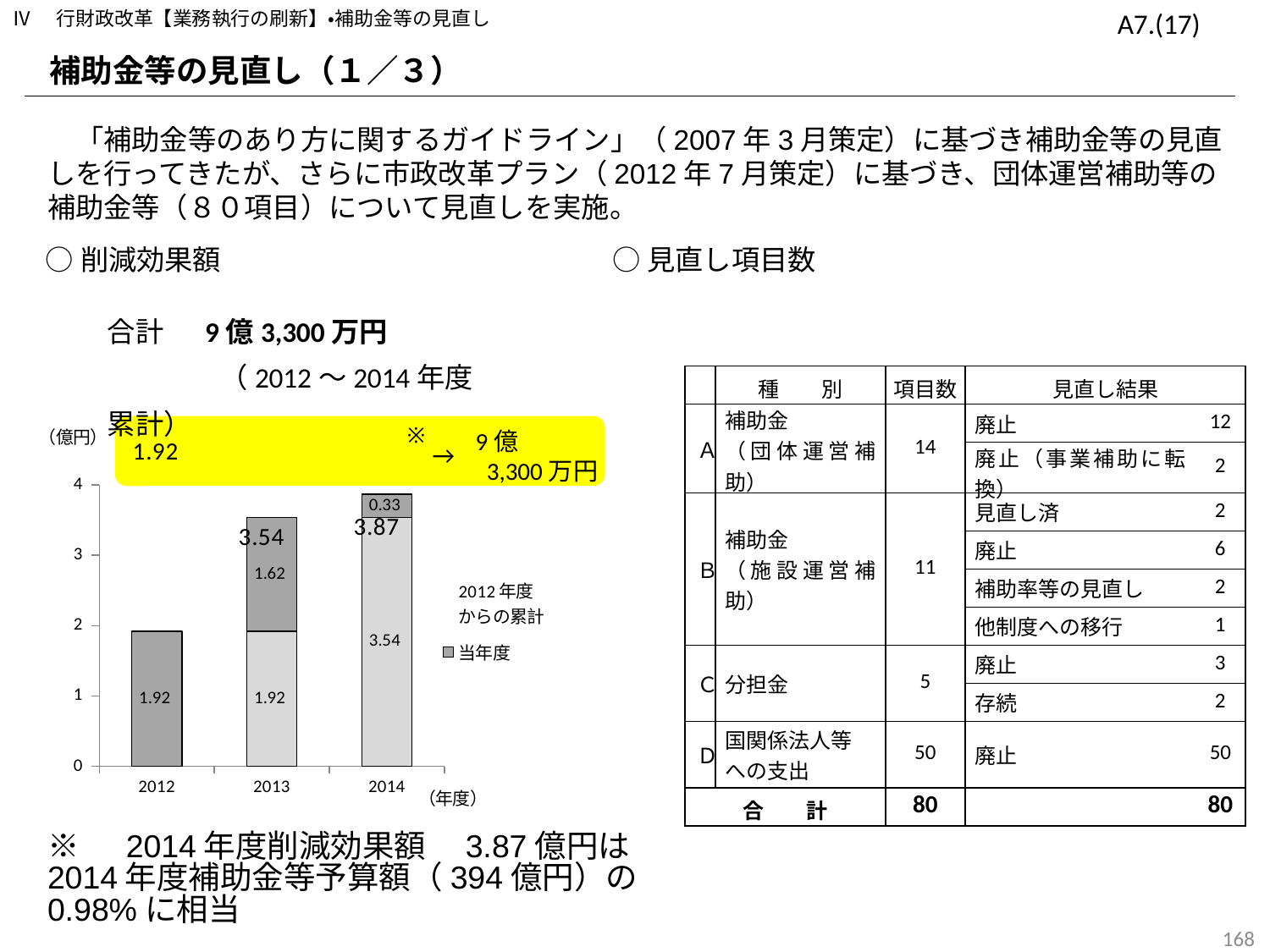

Ⅳ　行財政改革【業務執行の刷新】・補助金等の見直し
A7.(17)
　補助金等の見直し（１／３）
　「補助金等のあり方に関するガイドライン」（2007年3月策定）に基づき補助金等の見直しを行ってきたが、さらに市政改革プラン（2012年7月策定）に基づき、団体運営補助等の補助金等（８０項目）について見直しを実施。
○削減効果額
○見直し項目数
合計　 9億3,300万円
　　　　（2012～2014年度累計）
|  | 種　　別 | 項目数 | 見直し結果 |  |
| --- | --- | --- | --- | --- |
| Ａ | 補助金 （団体運営補助） | 14 | 廃止 | 12 |
|  |  |  | 廃止（事業補助に転換） | 2 |
| Ｂ | 補助金 （施設運営補助） | 11 | 見直し済 | 2 |
|  |  |  | 廃止 | 6 |
|  |  |  | 補助率等の見直し | 2 |
|  |  |  | 他制度への移行 | 1 |
| Ｃ | 分担金 | 5 | 廃止 | 3 |
|  |  |  | 存続 | 2 |
| Ｄ | 国関係法人等 への支出 | 50 | 廃止 | 50 |
| 合　　計 |  | 80 |  | 80 |

### Chart

| Category | 累計（2012年度～） | 当年度 | 2012年度からの累計 |
|---|---|---|---|
| 2012 | 0.0 | 1.9200000000000021 | 1.9200000000000021 |
| 2013 | 1.9200000000000021 | 1.62 | 3.54 |
| 2014 | 3.54 | 0.33000000000000296 | 3.8699999999999997 |
※
9億
  3,300万円
→
※　2014年度削減効果額　3.87億円は2014年度補助金等予算額（394億円）の0.98%に相当
168